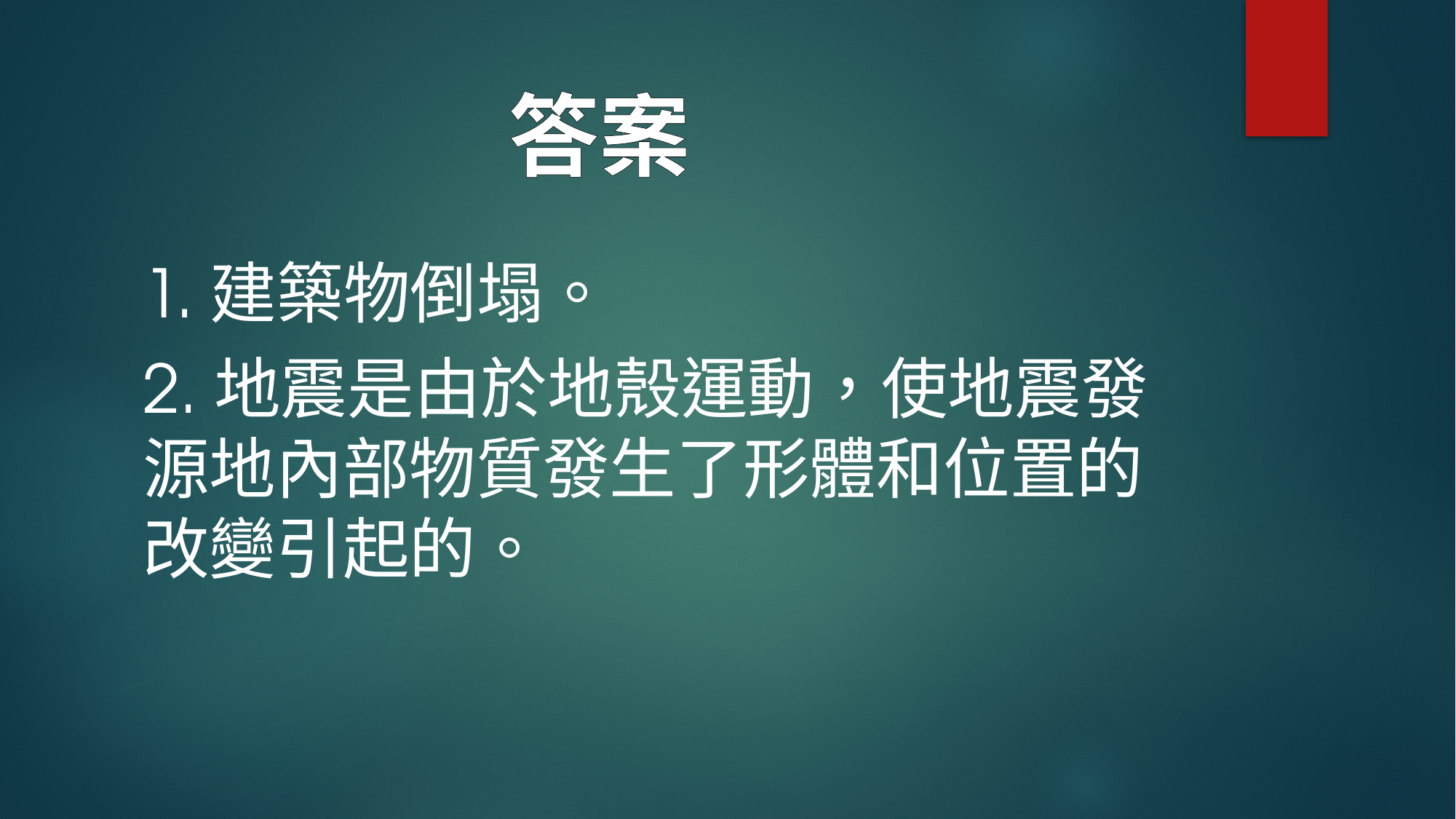

#
答案
1.建築物倒塌。
2.地震是由於地殼運動，使地震發源地內部物質發生了形體和位置的改變引起的。